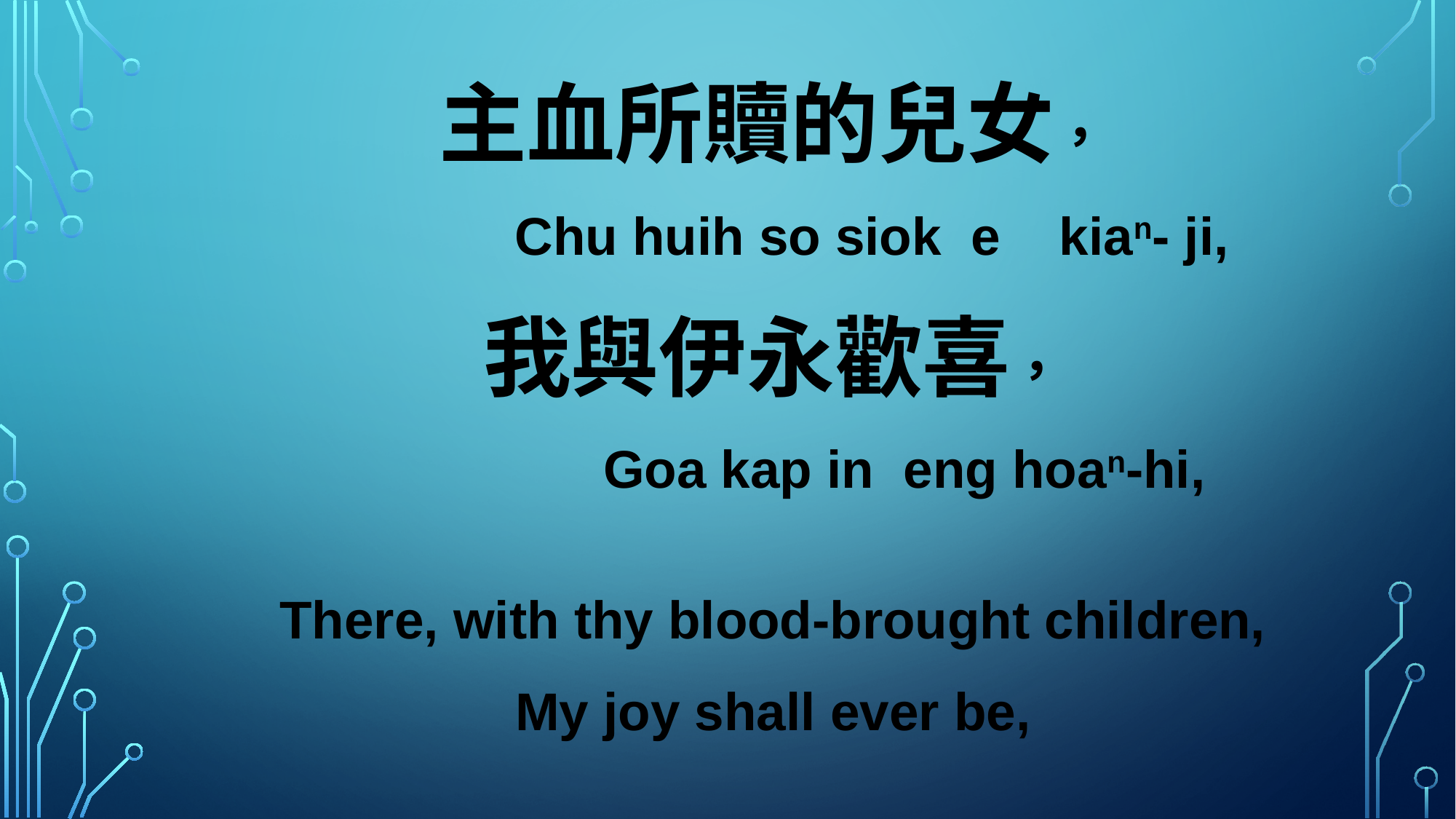

主血所贖的兒女，
                            Chu huih so siok  e    kian- ji,
我與伊永歡喜，
                                  Goa kap in  eng hoan-hi,

There, with thy blood-brought children,
My joy shall ever be,